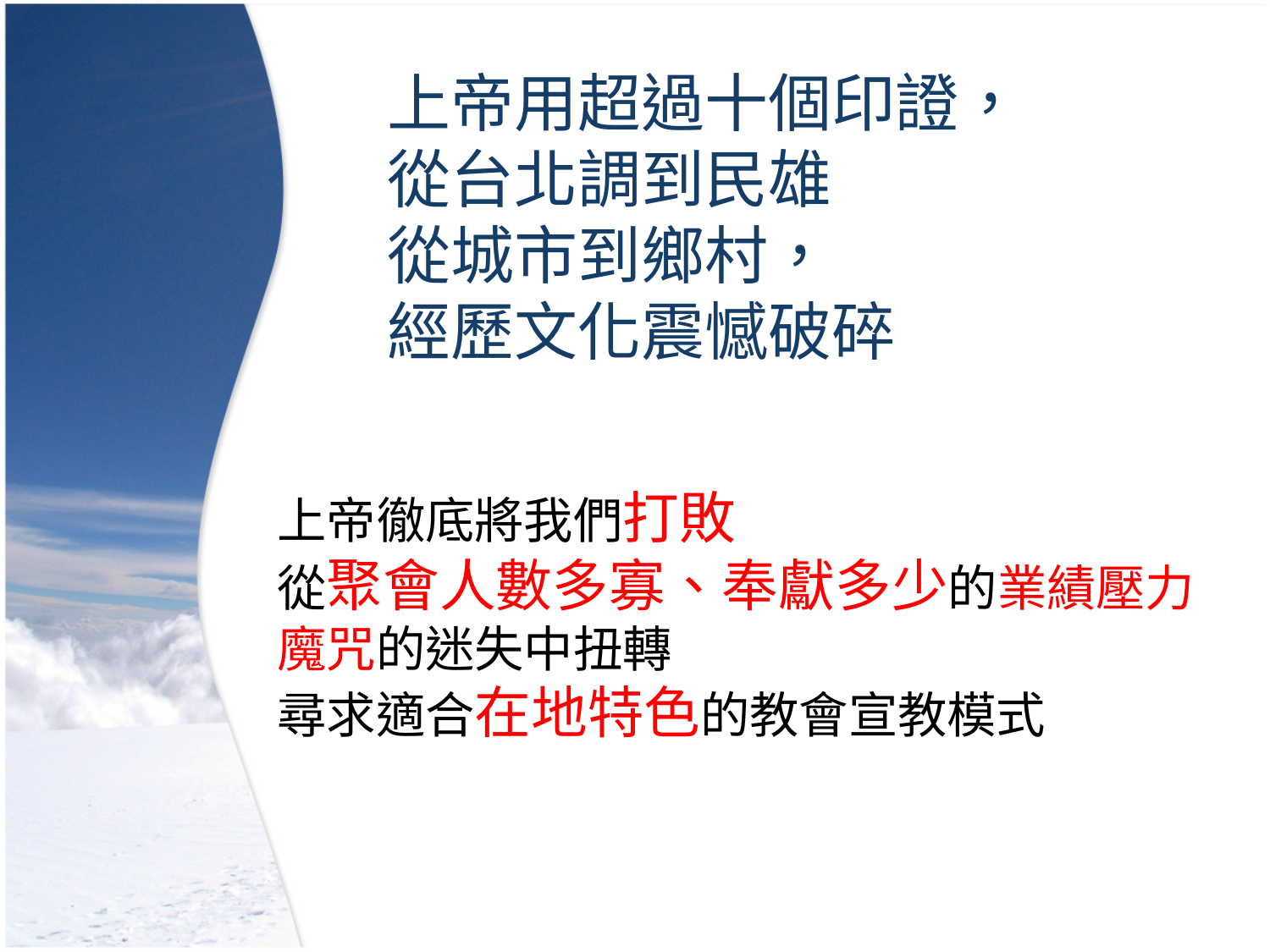

# 上帝用超過十個印證， 從台北調到民雄 從城市到鄉村， 經歷文化震憾破碎
上帝徹底將我們打敗
從聚會人數多寡、奉獻多少的業績壓力魔咒的迷失中扭轉
尋求適合在地特色的教會宣教模式